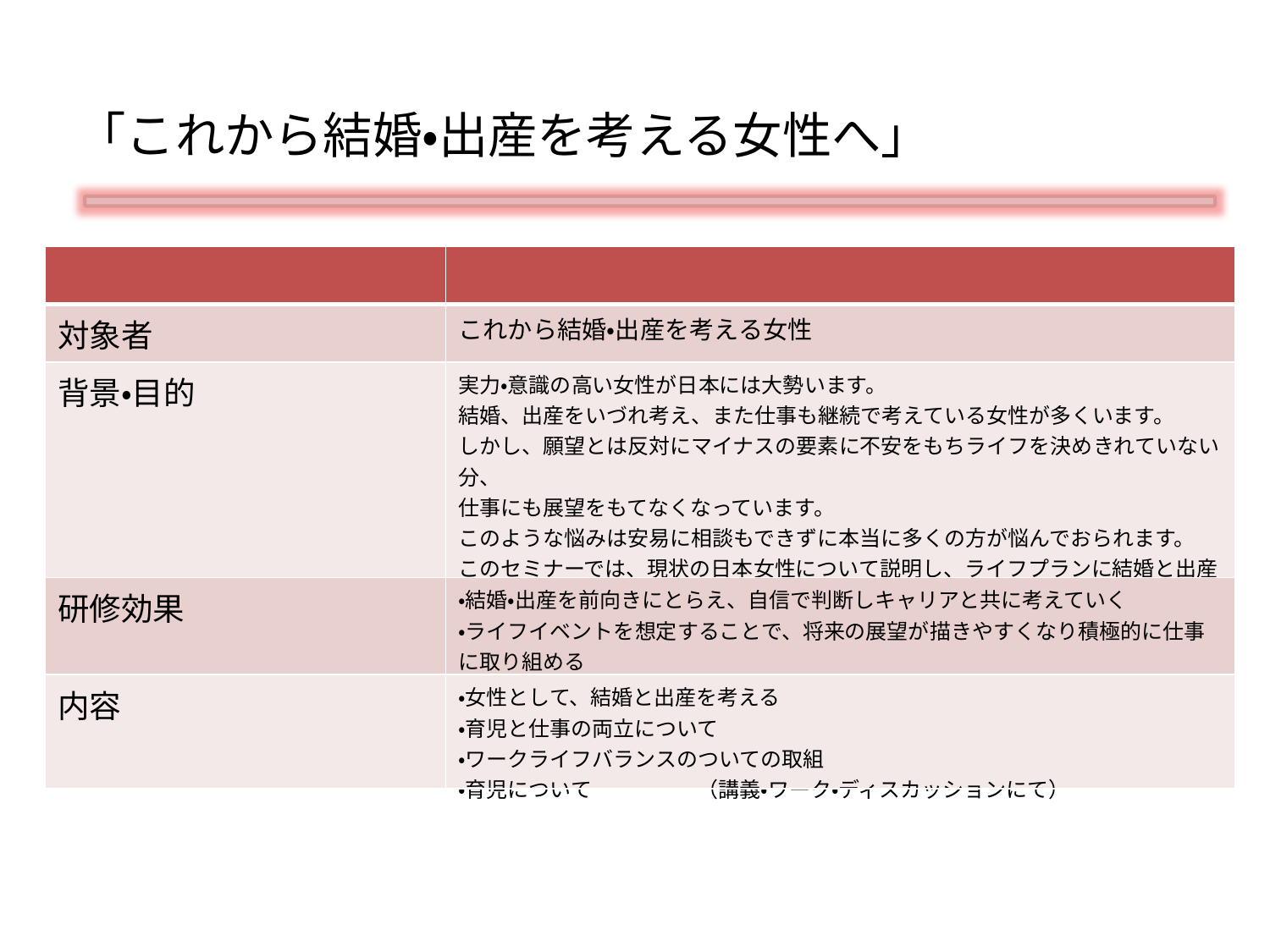

「これから結婚・出産を考える女性へ」

|  |  |
| --- | --- |
| 対象者 | これから結婚・出産を考える女性 |
| 背景・目的 | 実力・意識の高い女性が日本には大勢います。 結婚、出産をいづれ考え、また仕事も継続で考えている女性が多くいます。 しかし、願望とは反対にマイナスの要素に不安をもちライフを決めきれていない分、 仕事にも展望をもてなくなっています。 このような悩みは安易に相談もできずに本当に多くの方が悩んでおられます。 このセミナーでは、現状の日本女性について説明し、ライフプランに結婚と出産と仕事をどのように入れ込み考えていくかを考えていきます。 |
| 研修効果 | ・結婚・出産を前向きにとらえ、自信で判断しキャリアと共に考えていく ・ライフイベントを想定することで、将来の展望が描きやすくなり積極的に仕事に取り組める |
| 内容 | ・女性として、結婚と出産を考える ・育児と仕事の両立について ・ワークライフバランスのついての取組 ・育児について　　　　　（講義・ワーク・ディスカッションにて） |